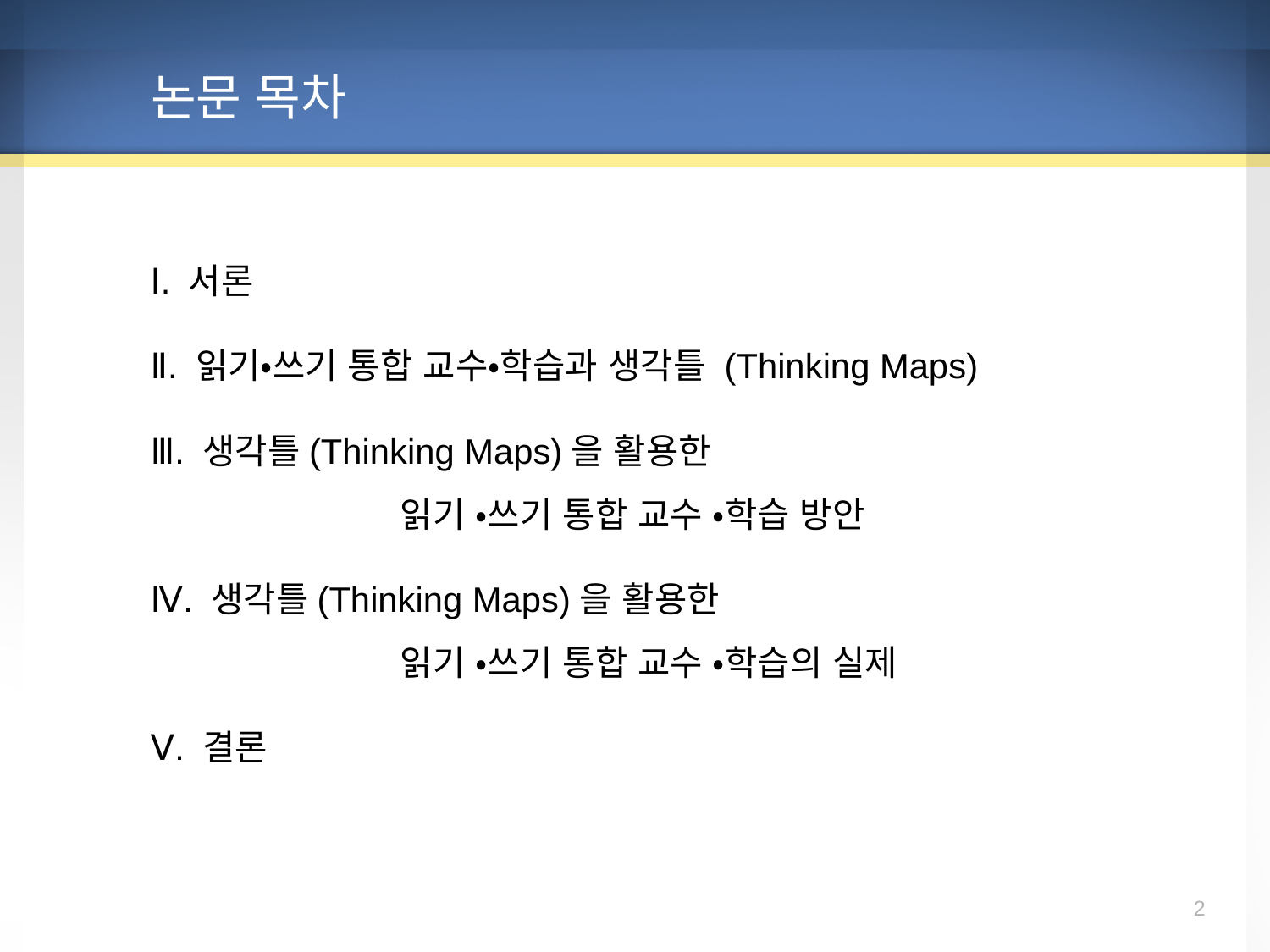

논문 목차

Ⅰ. 서론

Ⅱ. 읽기•쓰기 통합 교수•학습과 생각틀 (Thinking Maps)

Ⅲ. 생각틀(Thinking Maps)을 활용한
읽기 •쓰기 통합 교수 •학습 방안

Ⅳ. 생각틀(Thinking Maps)을 활용한
읽기 •쓰기 통합 교수 •학습의 실제

Ⅴ. 결론

2